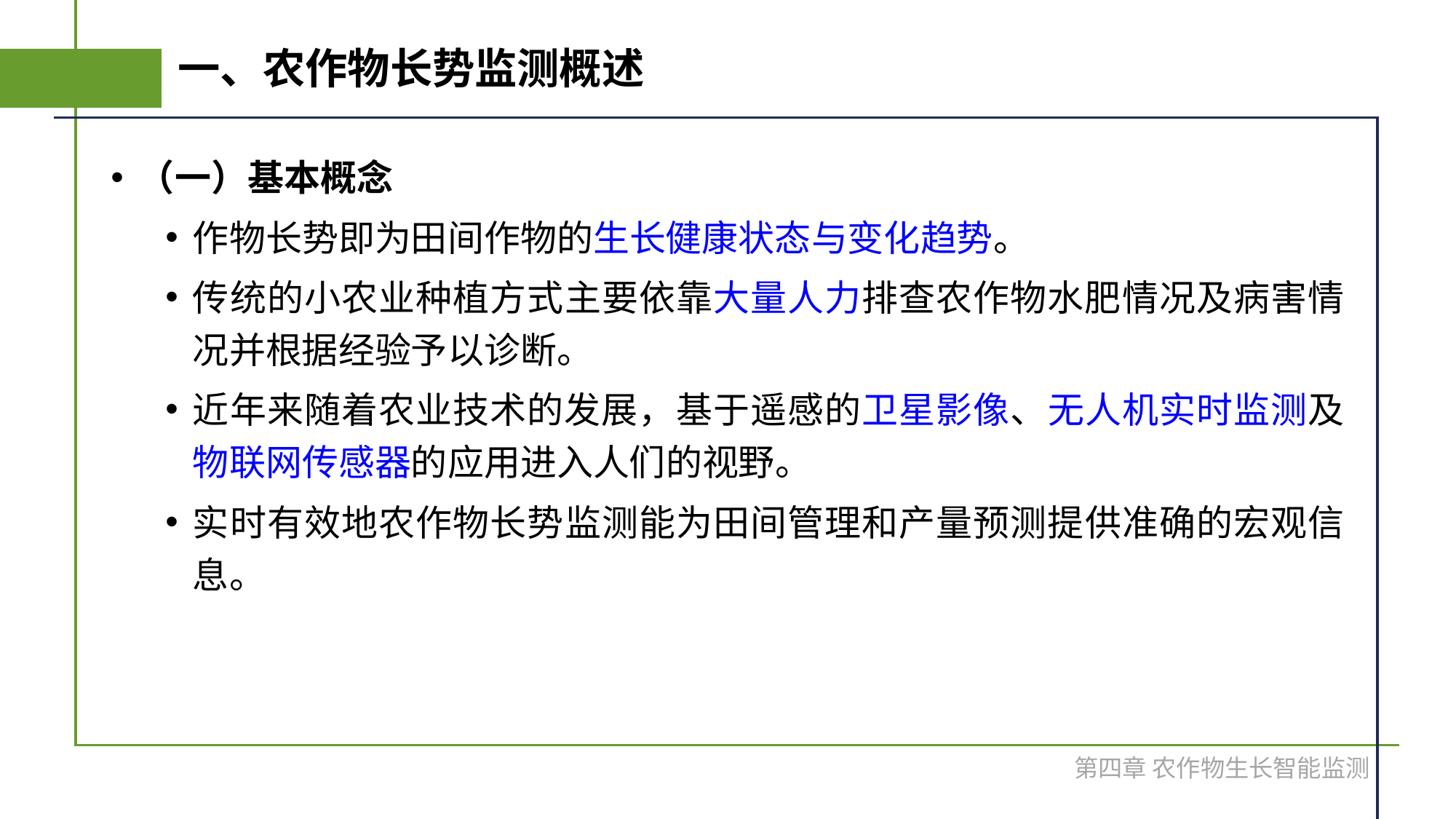

# 一、农作物长势监测概述
（一）基本概念
作物长势即为田间作物的生长健康状态与变化趋势。
传统的小农业种植方式主要依靠大量人力排查农作物水肥情况及病害情况并根据经验予以诊断。
近年来随着农业技术的发展，基于遥感的卫星影像、无人机实时监测及物联网传感器的应用进入人们的视野。
实时有效地农作物长势监测能为田间管理和产量预测提供准确的宏观信息。
第四章 农作物生长智能监测